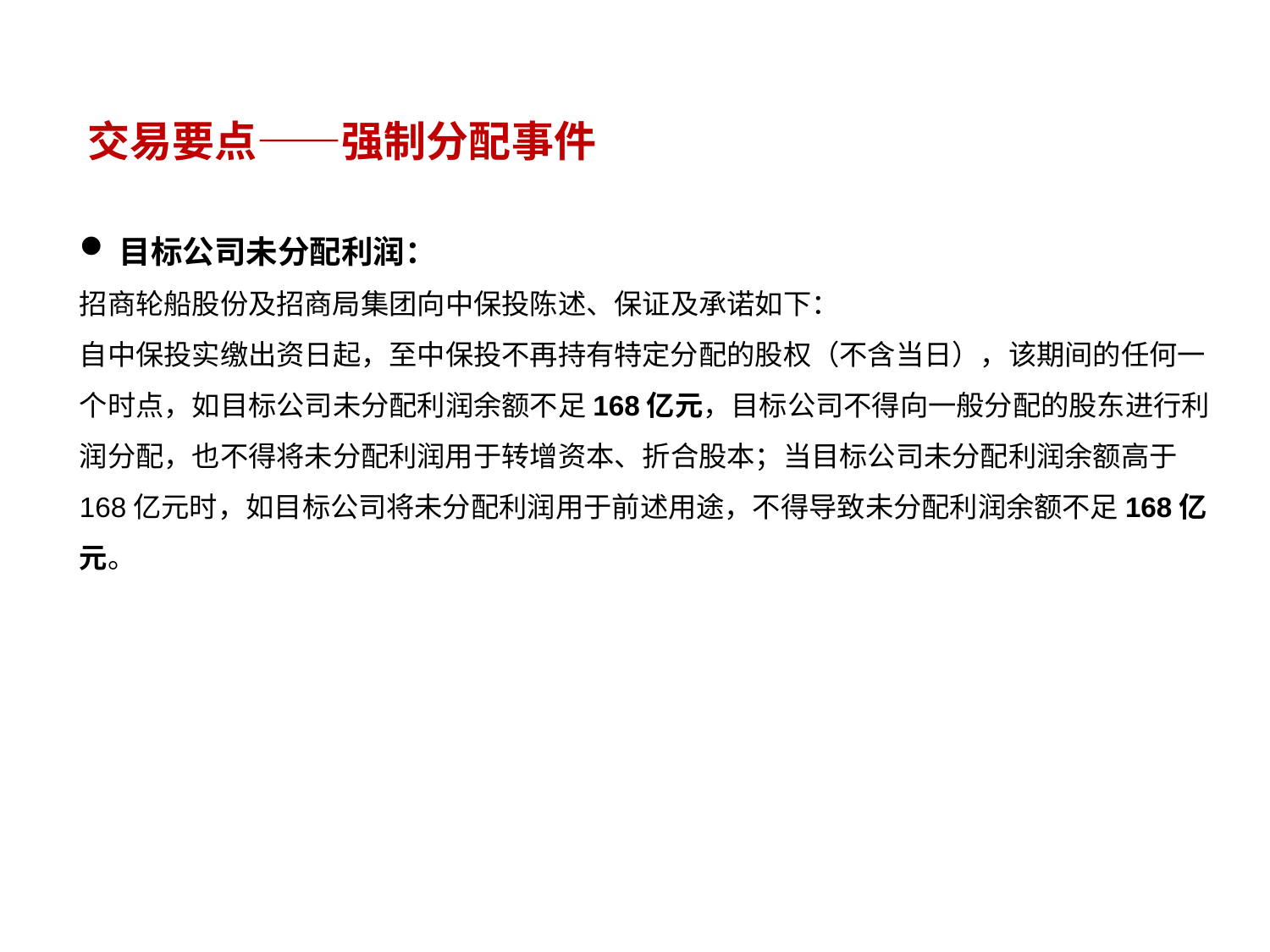

交易要点——强制分配事件
目标公司未分配利润：
招商轮船股份及招商局集团向中保投陈述、保证及承诺如下：
自中保投实缴出资日起，至中保投不再持有特定分配的股权（不含当日），该期间的任何一个时点，如目标公司未分配利润余额不足168亿元，目标公司不得向一般分配的股东进行利润分配，也不得将未分配利润用于转增资本、折合股本；当目标公司未分配利润余额高于168亿元时，如目标公司将未分配利润用于前述用途，不得导致未分配利润余额不足168亿元。